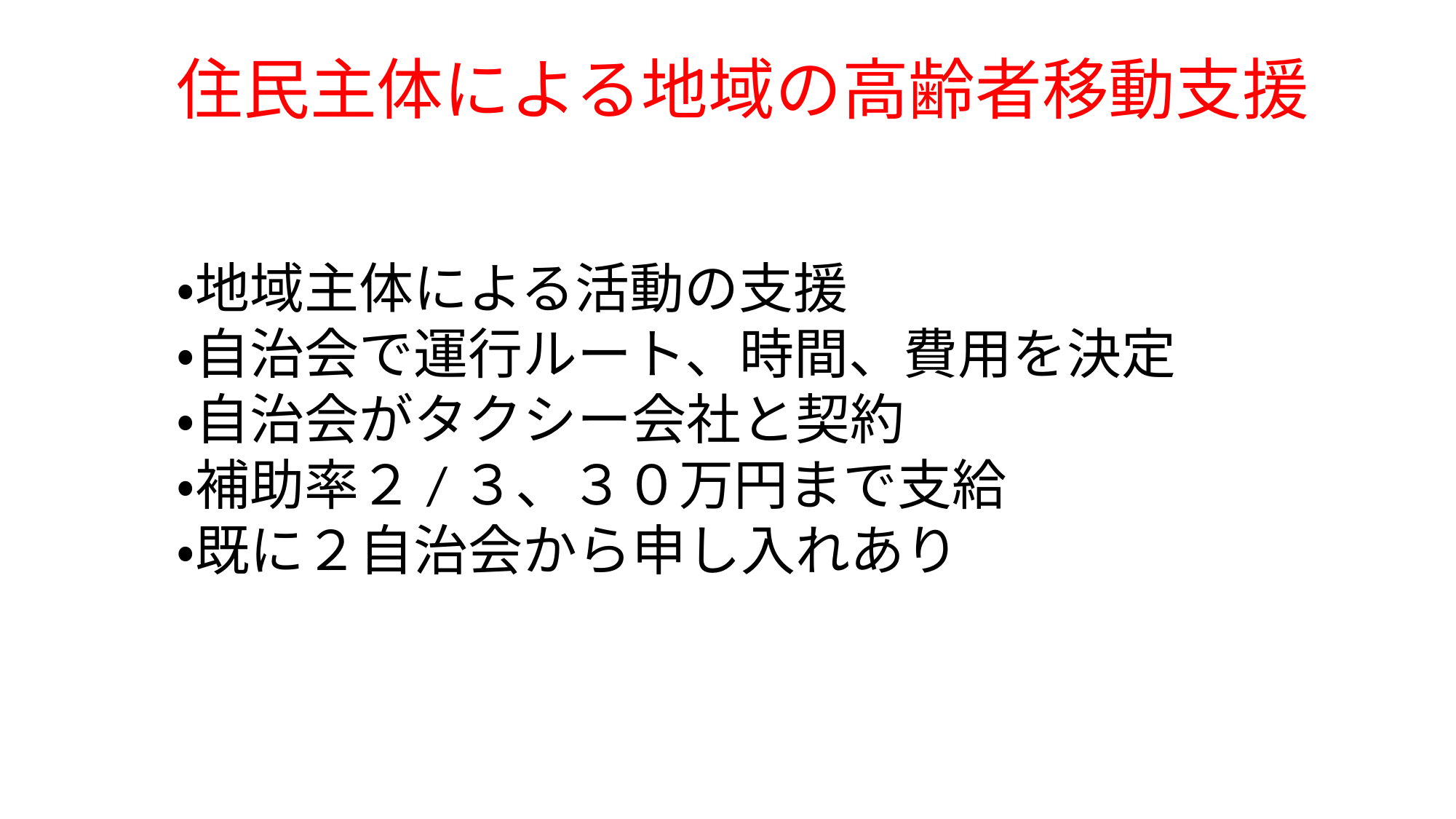

住民主体による地域の高齢者移動支援
・地域主体による活動の支援
・自治会で運行ルート、時間、費用を決定
・自治会がタクシー会社と契約
・補助率２/３、３０万円まで支給
・既に２自治会から申し入れあり